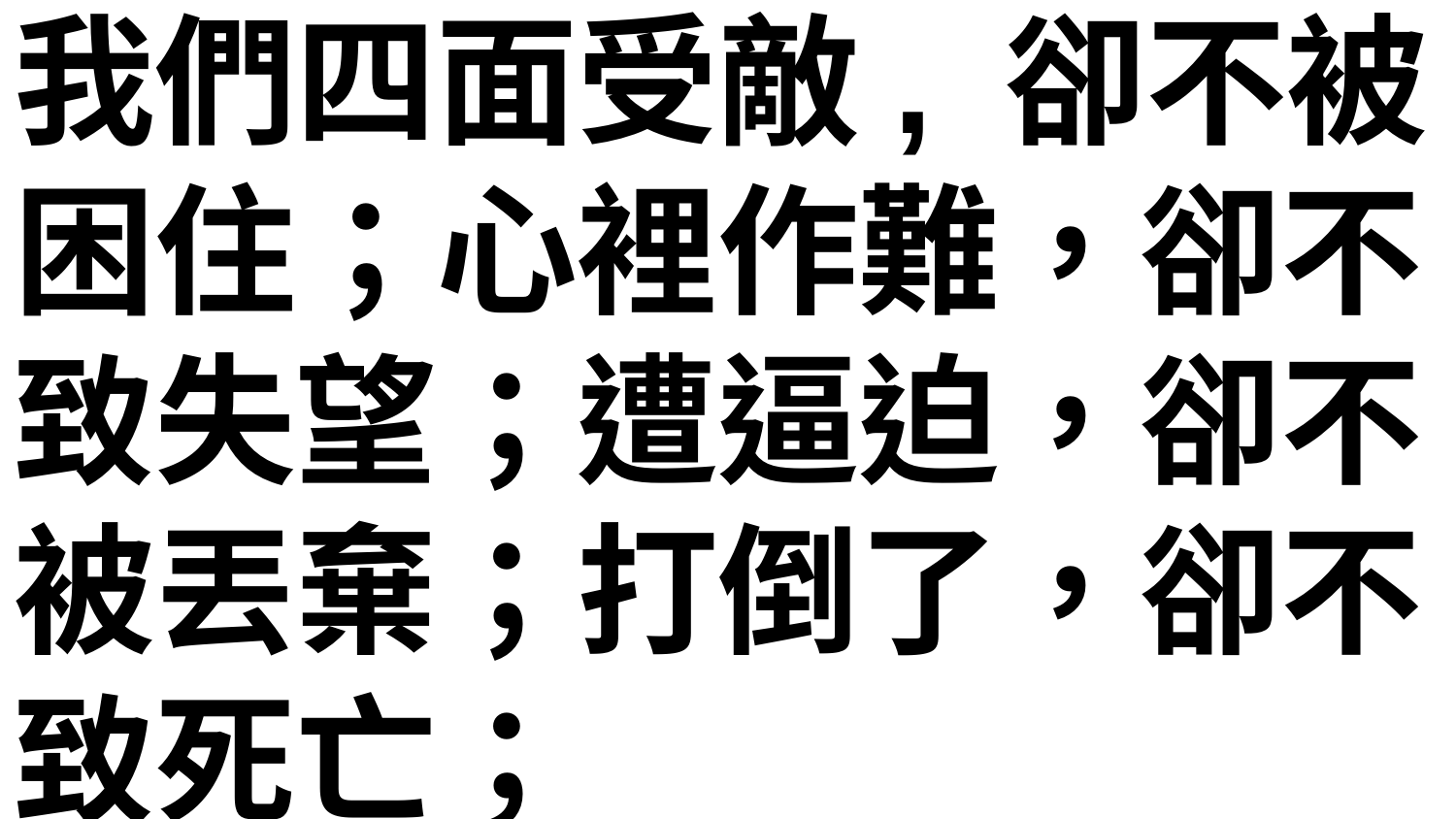

我們四面受敵, 卻不被困住；心裡作難，卻不致失望；遭逼迫，卻不被丟棄；打倒了，卻不致死亡；